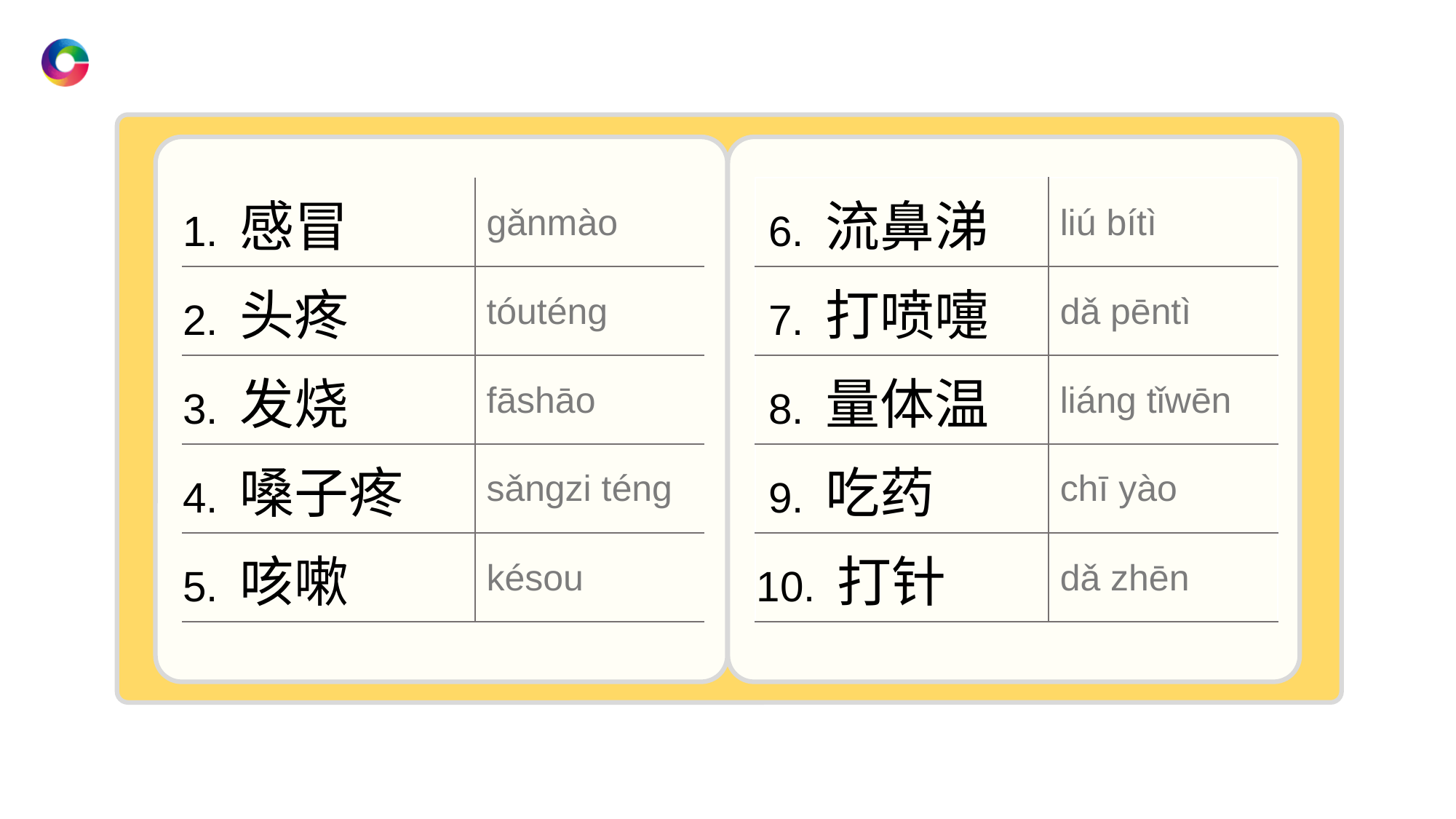

| 1. 感冒 | ɡǎnmào |
| --- | --- |
| 2. 头疼 | tóuténɡ |
| 3. 发烧 | fāshāo |
| 4. 嗓子疼 | sǎnɡzi ténɡ |
| 5. 咳嗽 | késou |
| 6. 流鼻涕 | liú bítì |
| --- | --- |
| 7. 打喷嚏 | dǎ pēntì |
| 8. 量体温 | liánɡ tǐwēn |
| 9. 吃药 | chī yào |
| 10. 打针 | dǎ zhēn |